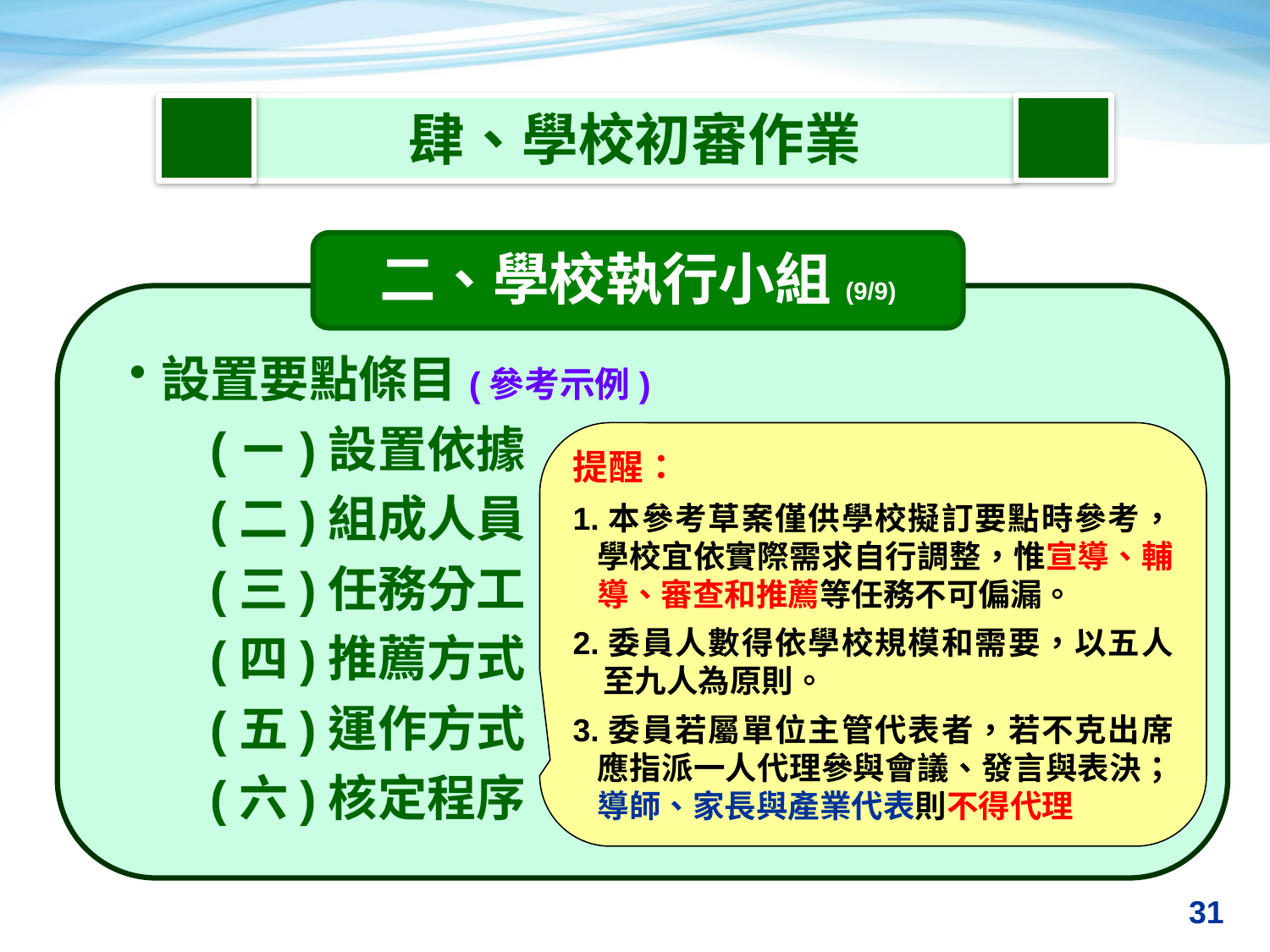

肆、學校初審作業
二、學校執行小組(9/9)

設置要點條目(參考示例)
(ㄧ)設置依據
(二)組成人員
(三)任務分工
(四)推薦方式
(五)運作方式
(六)核定程序

提醒：
1.本參考草案僅供學校擬訂要點時參考，學校宜依實際需求自行調整，惟宣導、輔導、審查和推薦等任務不可偏漏。
2.委員人數得依學校規模和需要，以五人至九人為原則。
3.委員若屬單位主管代表者，若不克出席應指派一人代理參與會議、發言與表決；導師、家長與產業代表則不得代理
31
31